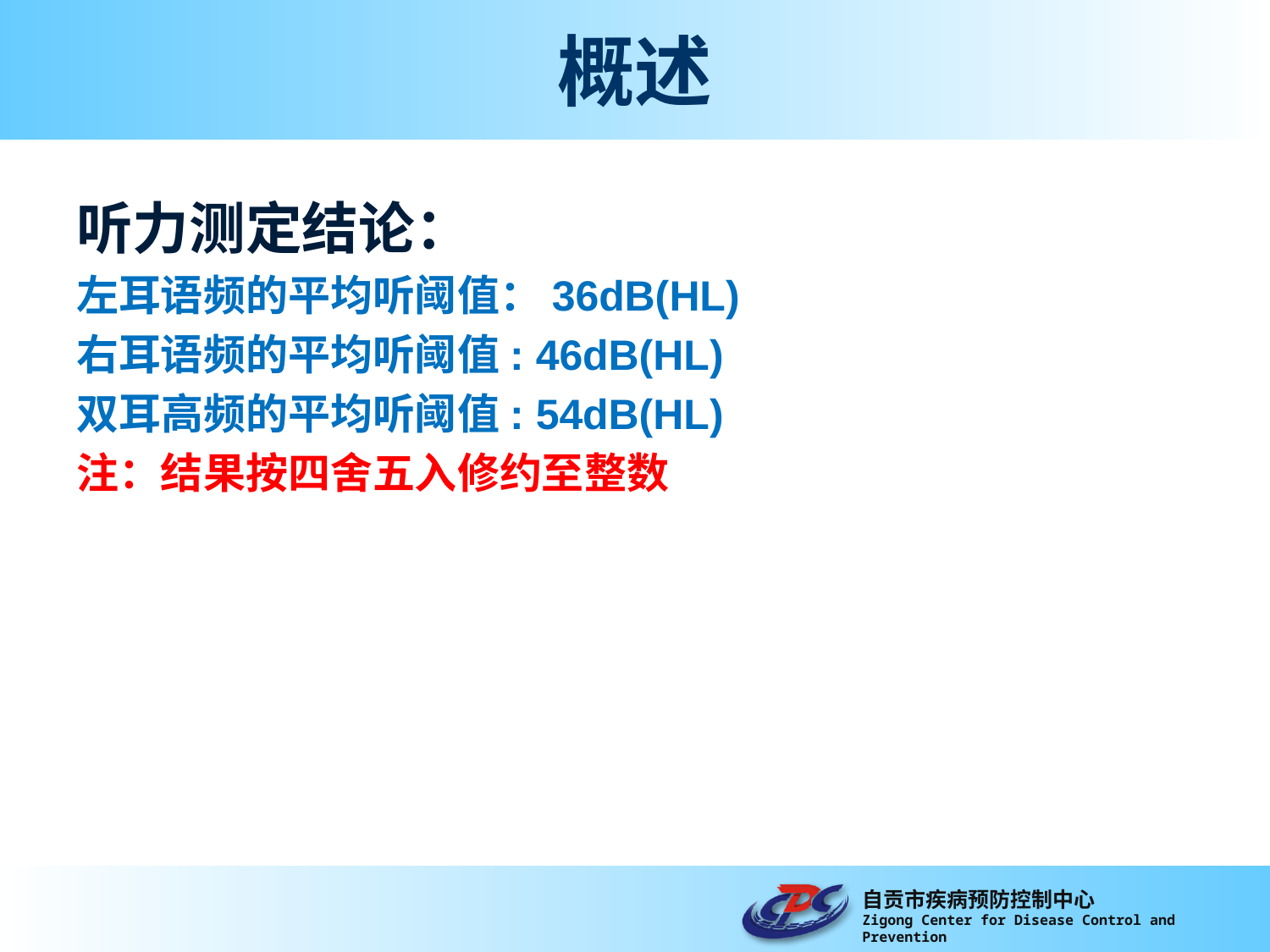

# 概述
听力测定结论：
左耳语频的平均听阈值：36dB(HL)
右耳语频的平均听阈值: 46dB(HL)
双耳高频的平均听阈值: 54dB(HL)
注：结果按四舍五入修约至整数
18